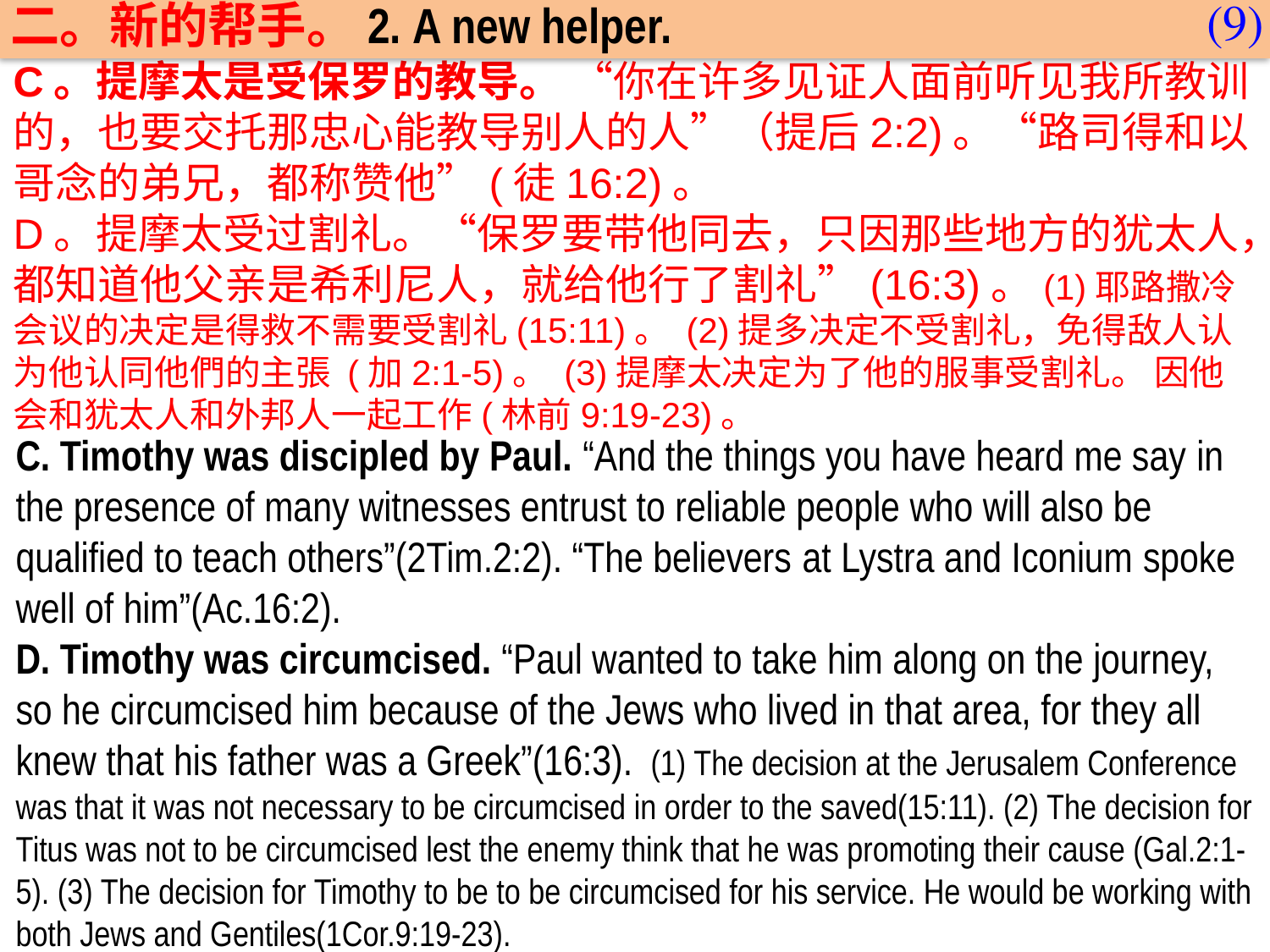

(9)
二。新的帮手。2. A new helper.

C。提摩太是受保罗的教导。 “你在许多见证人面前听见我所教训的，也要交托那忠心能教导别人的人”（提后2:2)。“路司得和以哥念的弟兄，都称赞他”(徒16:2)。
D。提摩太受过割礼。“保罗要带他同去，只因那些地方的犹太人，都知道他父亲是希利尼人，就给他行了割礼”(16:3)。(1)耶路撒冷会议的决定是得救不需要受割礼(15:11)。 (2)提多决定不受割礼，免得敌人认为他认同他們的主張 (加2:1-5)。 (3)提摩太决定为了他的服事受割礼。 因他会和犹太人和外邦人一起工作(林前9:19-23)。
C. Timothy was discipled by Paul. “And the things you have heard me say in the presence of many witnesses entrust to reliable people who will also be qualified to teach others”(2Tim.2:2). “The believers at Lystra and Iconium spoke well of him”(Ac.16:2).
D. Timothy was circumcised. “Paul wanted to take him along on the journey, so he circumcised him because of the Jews who lived in that area, for they all knew that his father was a Greek”(16:3).	(1) The decision at the Jerusalem Conference was that it was not necessary to be circumcised in order to the saved(15:11). (2) The decision for Titus was not to be circumcised lest the enemy think that he was promoting their cause (Gal.2:1-5). (3) The decision for Timothy to be to be circumcised for his service. He would be working with both Jews and Gentiles(1Cor.9:19-23).